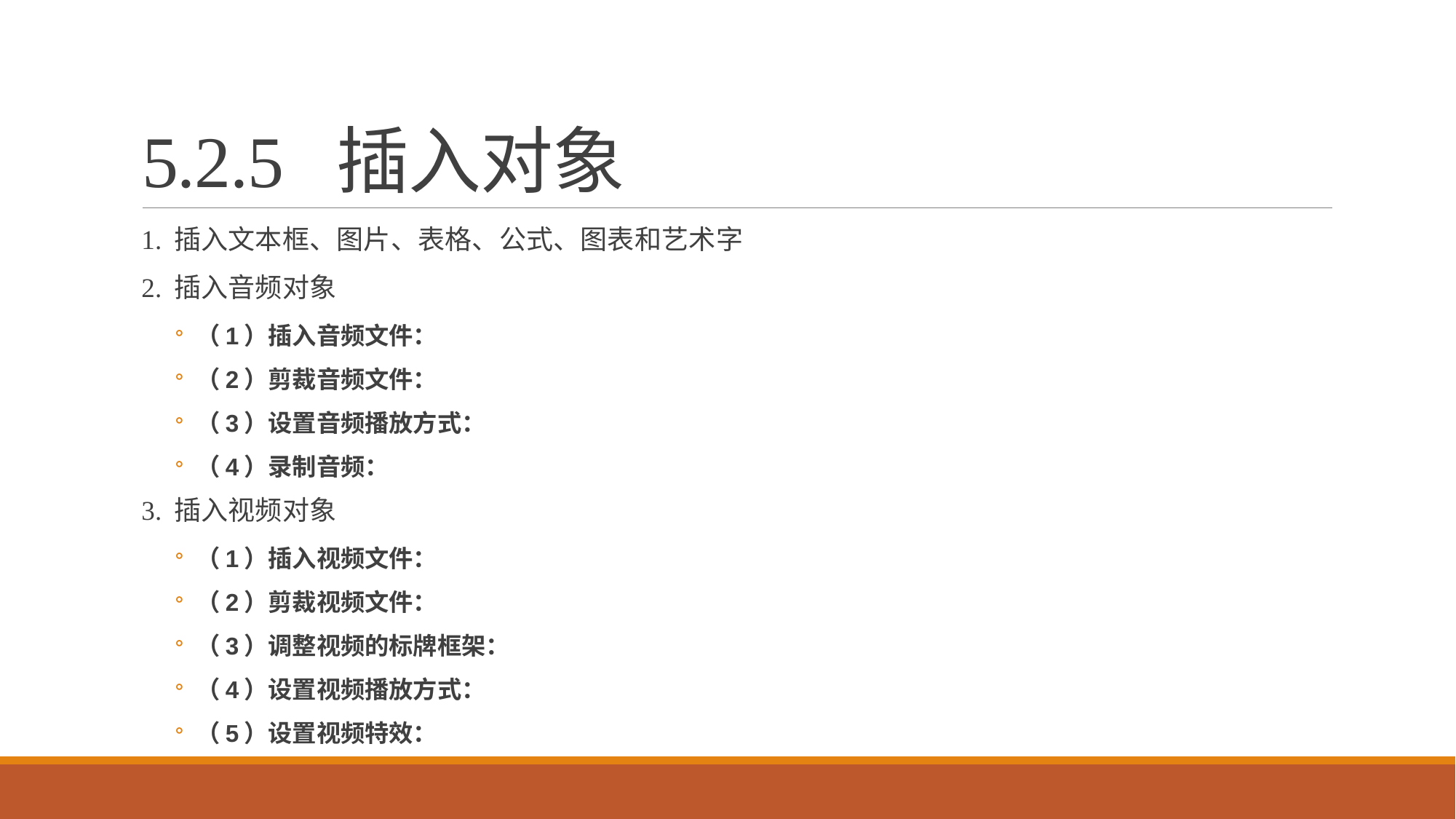

# 5.2.5  插入对象
1. 插入文本框、图片、表格、公式、图表和艺术字
2. 插入音频对象
（1）插入音频文件：
（2）剪裁音频文件：
（3）设置音频播放方式：
（4）录制音频：
3. 插入视频对象
（1）插入视频文件：
（2）剪裁视频文件：
（3）调整视频的标牌框架：
（4）设置视频播放方式：
（5）设置视频特效：